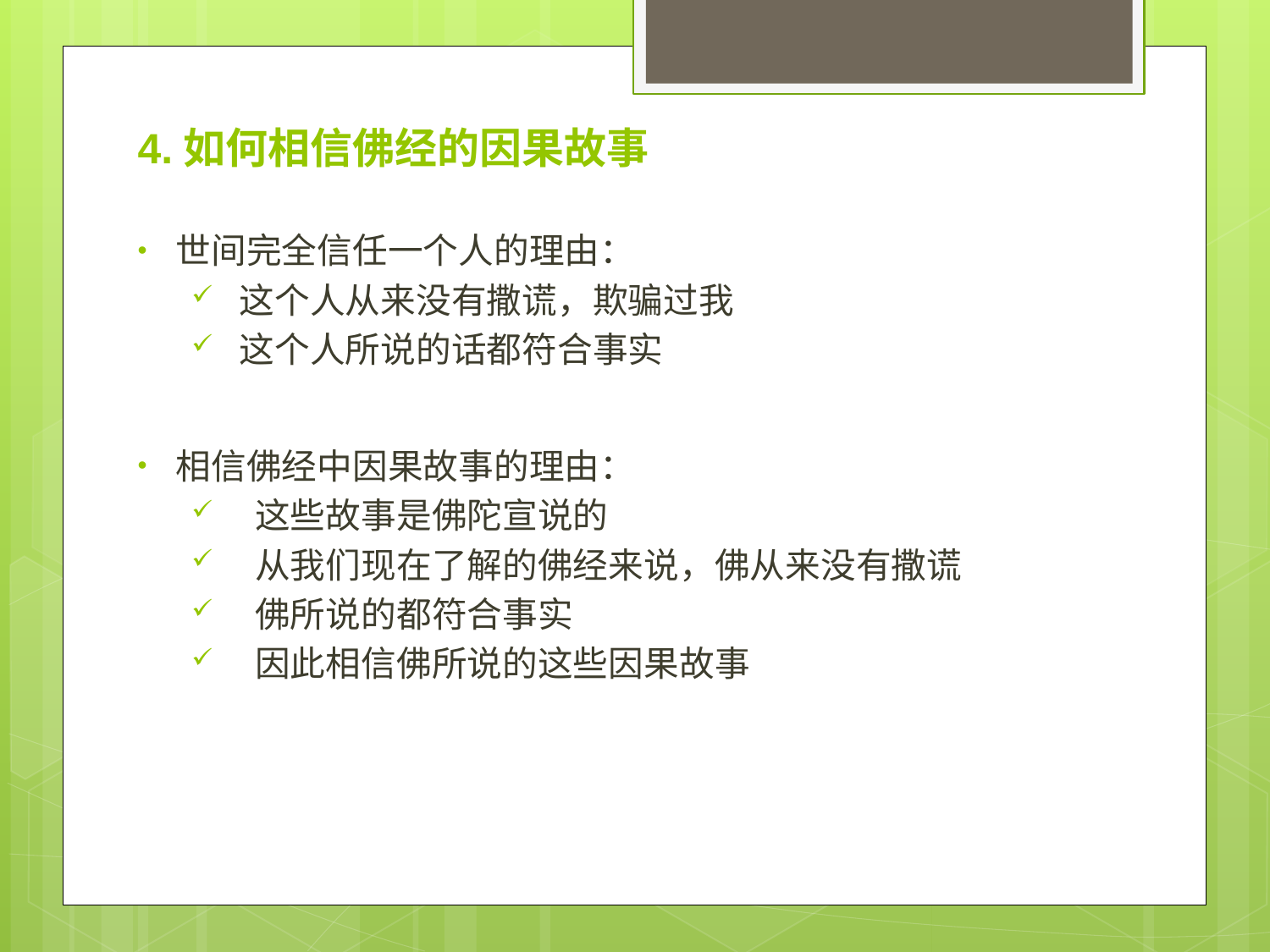

4.如何相信佛经的因果故事

世间完全信任一个人的理由：
这个人从来没有撒谎，欺骗过我
这个人所说的话都符合事实

相信佛经中因果故事的理由：
这些故事是佛陀宣说的
从我们现在了解的佛经来说，佛从来没有撒谎
佛所说的都符合事实
因此相信佛所说的这些因果故事